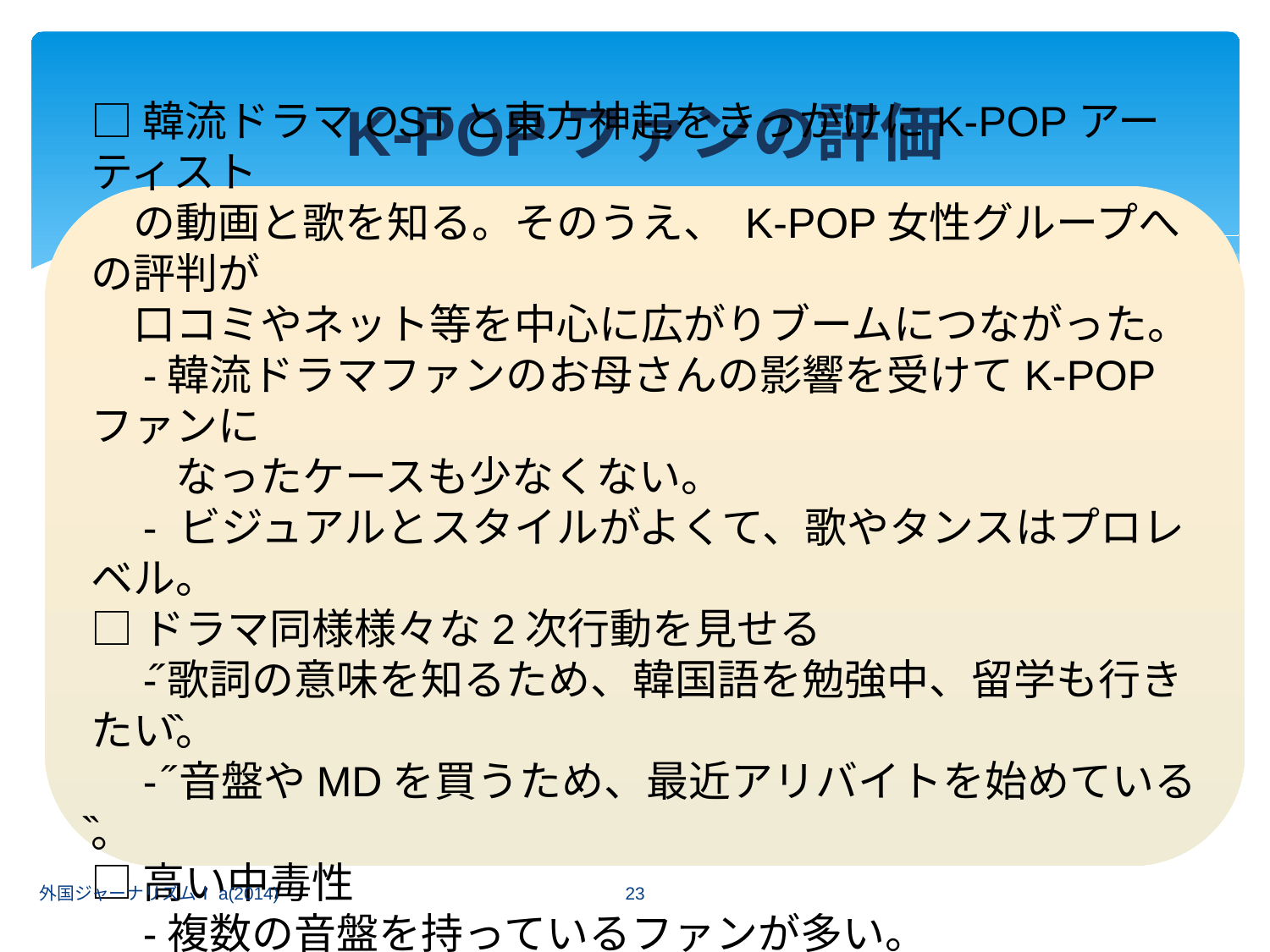

K-POPファンの評価
□韓流ドラマOSTと東方神起をきっかけにK-POPアーティスト
　の動画と歌を知る。そのうえ、 K-POP女性グループへの評判が
　口コミやネット等を中心に広がりブームにつながった。
　-韓流ドラマファンのお母さんの影響を受けてK-POPファンに
　　なったケースも少なくない。
　- ビジュアルとスタイルがよくて、歌やタンスはプロレベル。
□ドラマ同様様々な2次行動を見せる
　-̋歌詞の意味を知るため、韓国語を勉強中、留学も行きたい̏。
　- ̋音盤やMDを買うため、最近アリバイトを始めている̏。
□高い中毒性
　-複数の音盤を持っているファンが多い。
23
外国ジャーナリズムⅠa(2014)